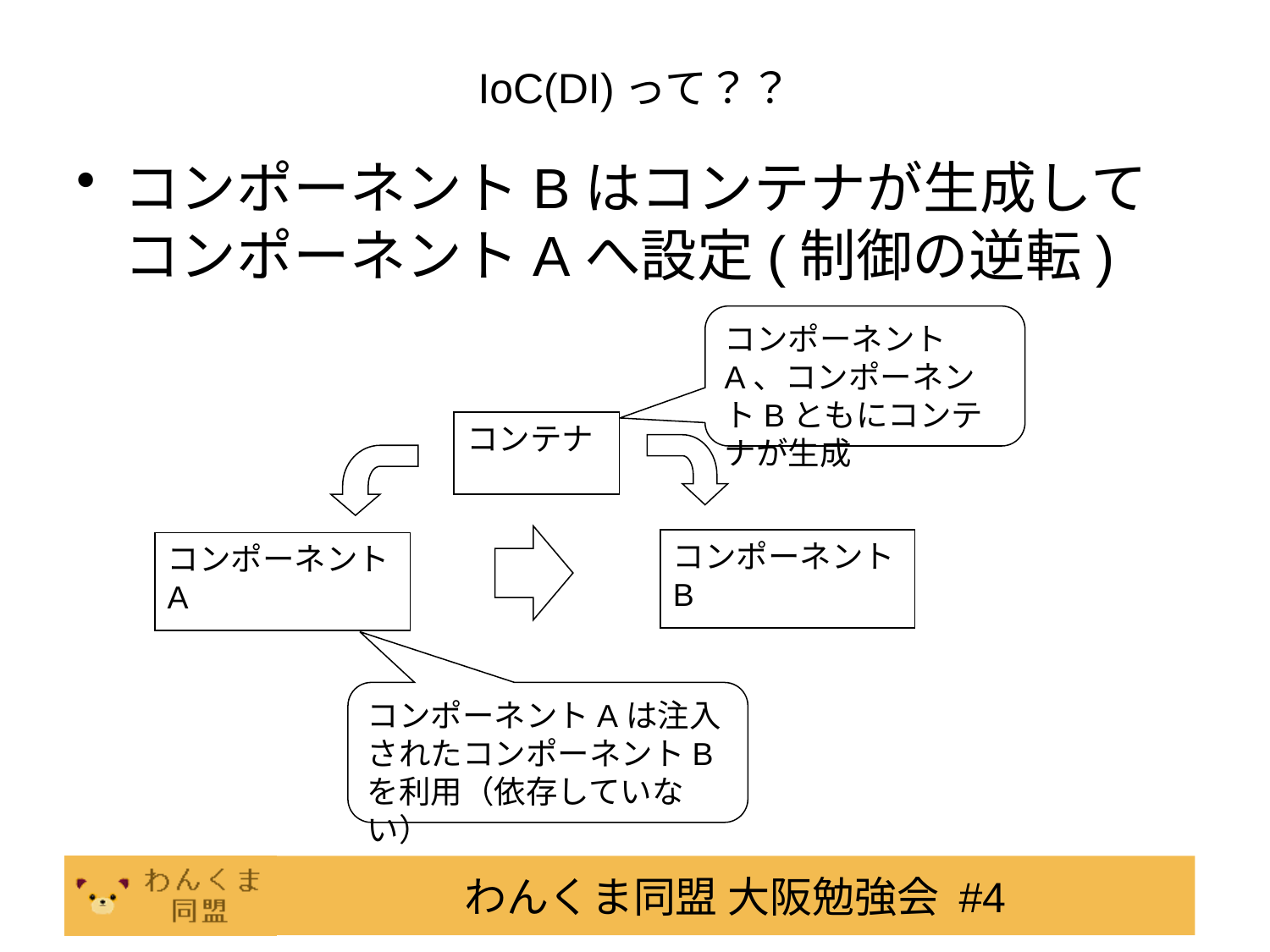

# IoC(DI)って？？
コンポーネントBはコンテナが生成してコンポーネントAへ設定(制御の逆転)
コンポーネントA、コンポーネントBともにコンテナが生成
コンテナ

コンポーネントB
コンポーネントA
コンポーネントAは注入されたコンポーネントBを利用（依存していない）